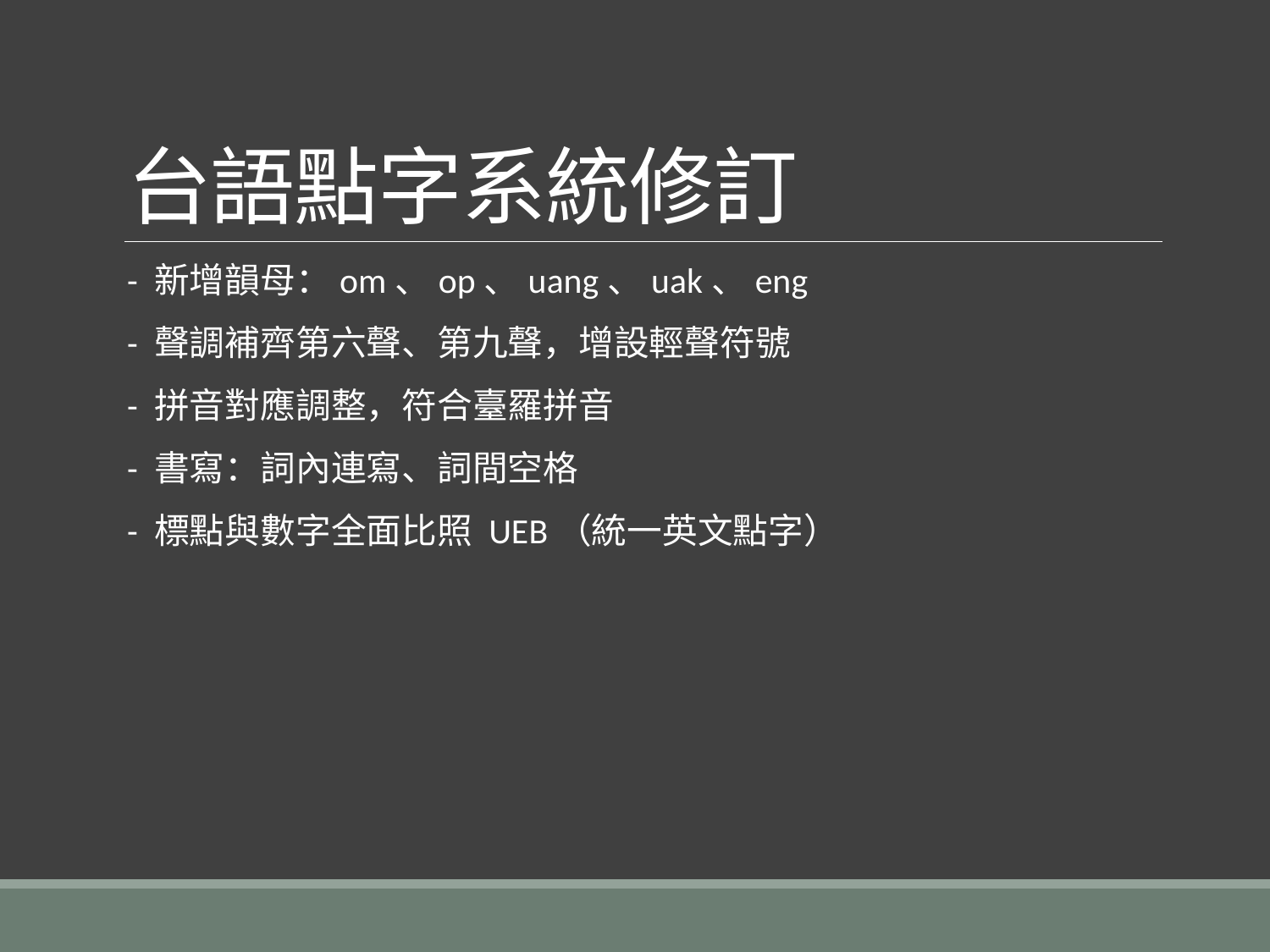

# 台語點字系統修訂
- 新增韻母：om、op、uang、uak、eng
- 聲調補齊第六聲、第九聲，增設輕聲符號
- 拼音對應調整，符合臺羅拼音
- 書寫：詞內連寫、詞間空格
- 標點與數字全面比照 UEB（統一英文點字）